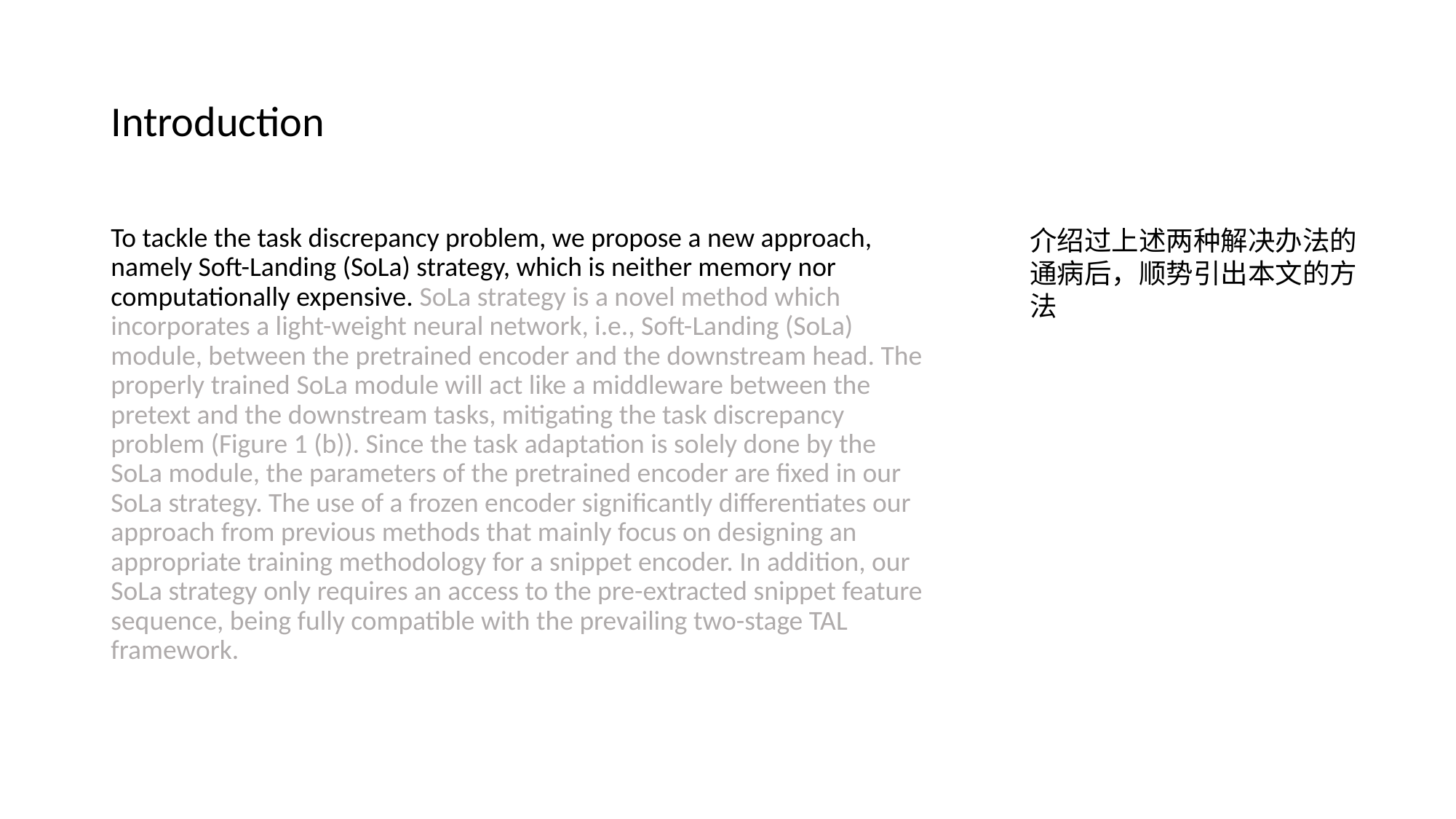

# Introduction
To tackle the task discrepancy problem, we propose a new approach, namely Soft-Landing (SoLa) strategy, which is neither memory nor computationally expensive. SoLa strategy is a novel method which incorporates a light-weight neural network, i.e., Soft-Landing (SoLa) module, between the pretrained encoder and the downstream head. The properly trained SoLa module will act like a middleware between the pretext and the downstream tasks, mitigating the task discrepancy problem (Figure 1 (b)). Since the task adaptation is solely done by the SoLa module, the parameters of the pretrained encoder are fixed in our SoLa strategy. The use of a frozen encoder significantly differentiates our approach from previous methods that mainly focus on designing an appropriate training methodology for a snippet encoder. In addition, our SoLa strategy only requires an access to the pre-extracted snippet feature sequence, being fully compatible with the prevailing two-stage TAL framework.
介绍过上述两种解决办法的通病后，顺势引出本文的方法